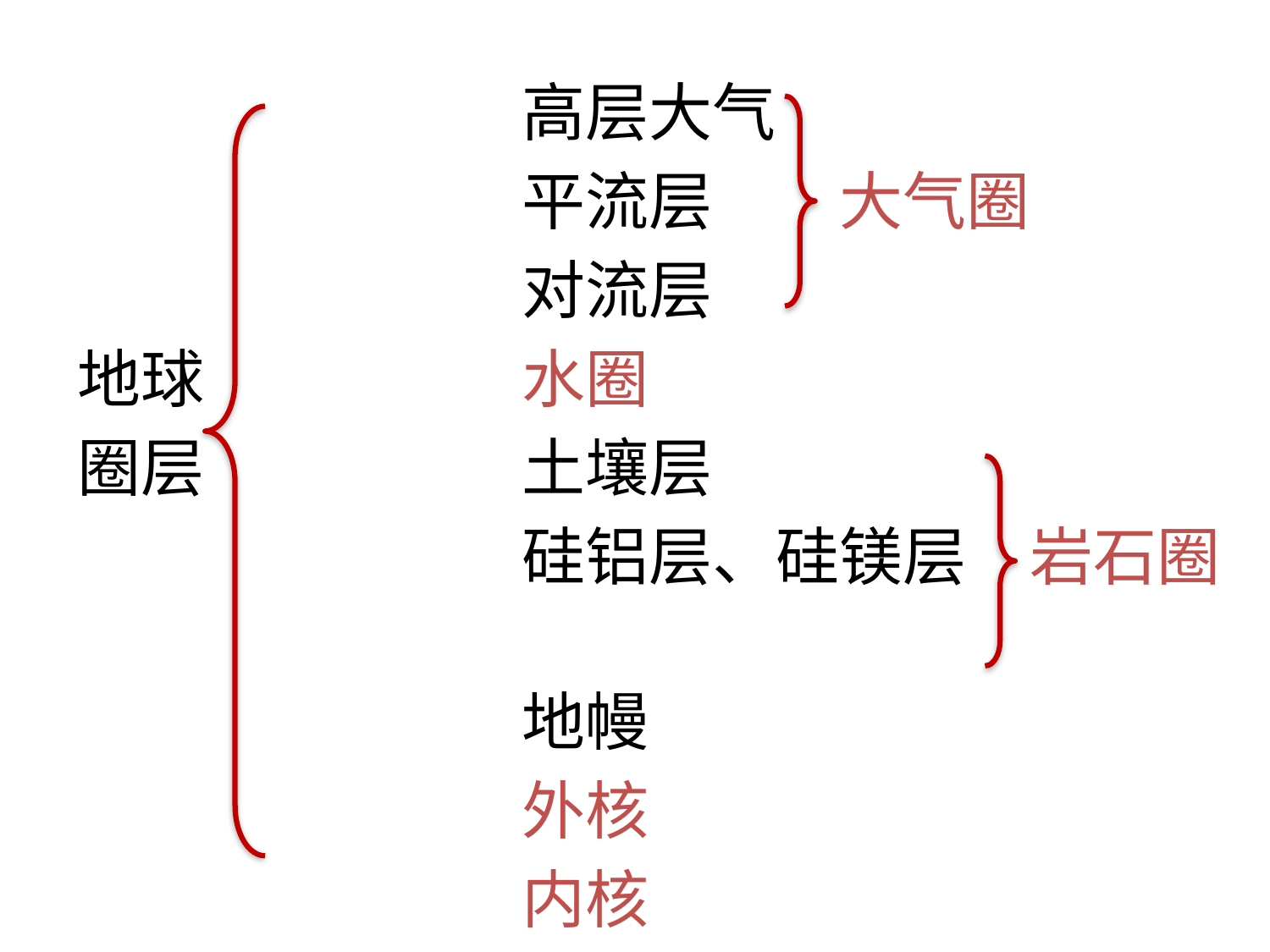

高层大气
　　　　　　　平流层　　大气圈
　　　　　　　对流层
地球　　　　　水圈
圈层　　　　　土壤层
　　　　　　　硅铝层、硅镁层　岩石圈
　　　　　　　地幔
　　　　　　　外核
　　　　　　　内核